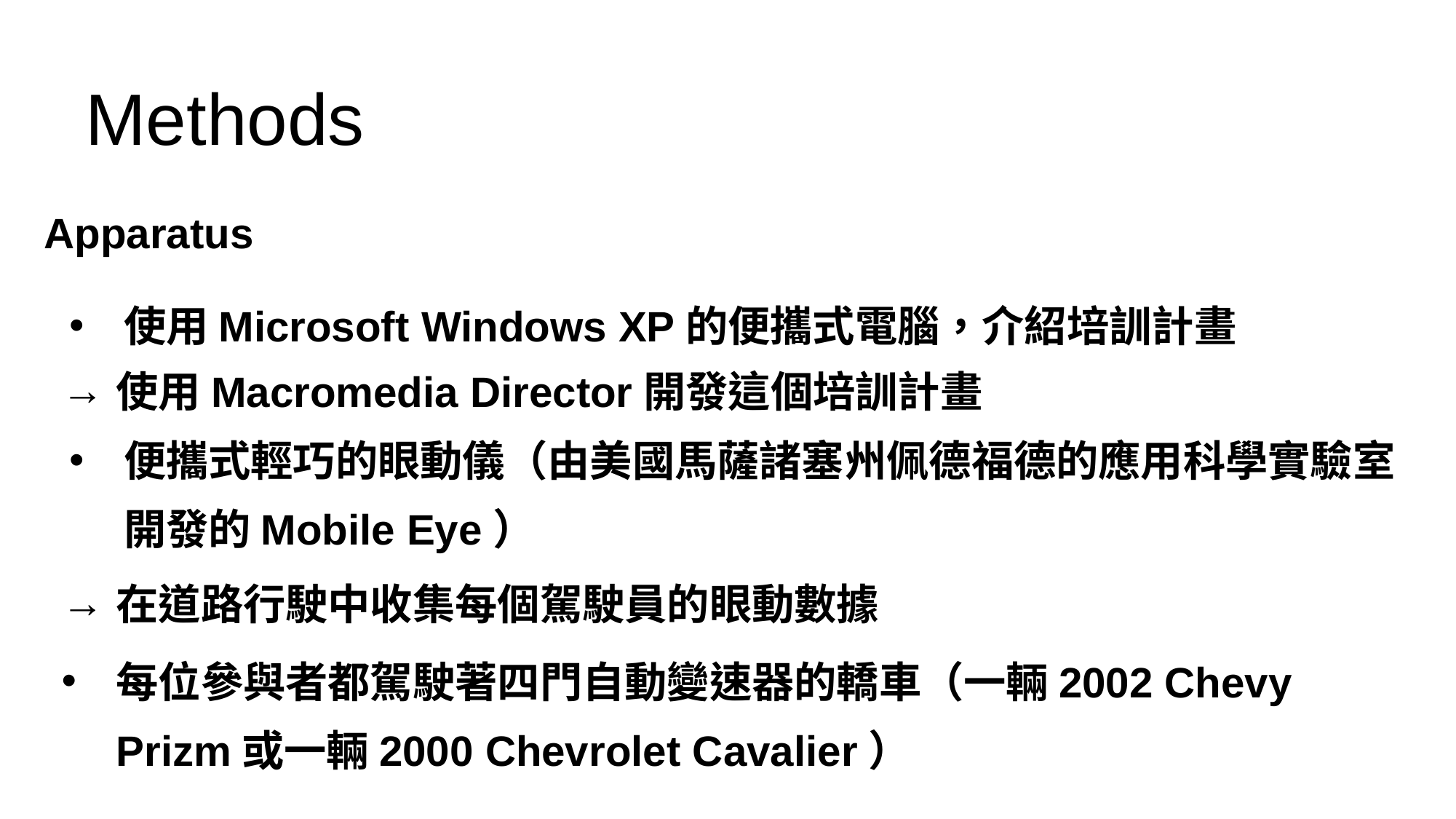

Methods
Apparatus
使用Microsoft Windows XP的便攜式電腦，介紹培訓計畫
使用Macromedia Director開發這個培訓計畫
便攜式輕巧的眼動儀（由美國馬薩諸塞州佩德福德的應用科學實驗室開發的Mobile Eye）
在道路行駛中收集每個駕駛員的眼動數據
每位參與者都駕駛著四門自動變速器的轎車（一輛2002 Chevy Prizm或一輛2000 Chevrolet Cavalier）